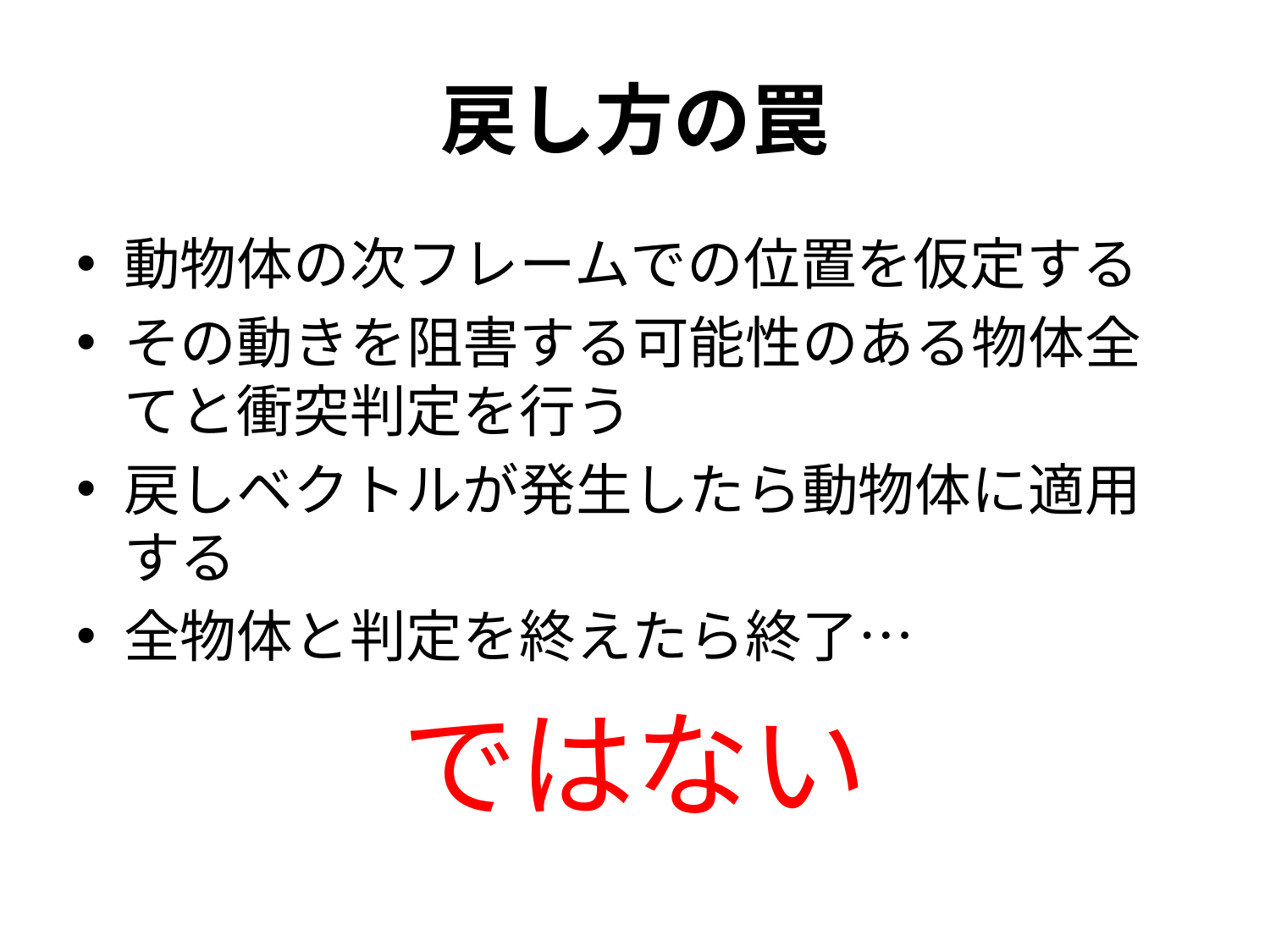

# 戻し方の罠
動物体の次フレームでの位置を仮定する
その動きを阻害する可能性のある物体全てと衝突判定を行う
戻しベクトルが発生したら動物体に適用する
全物体と判定を終えたら終了…
ではない